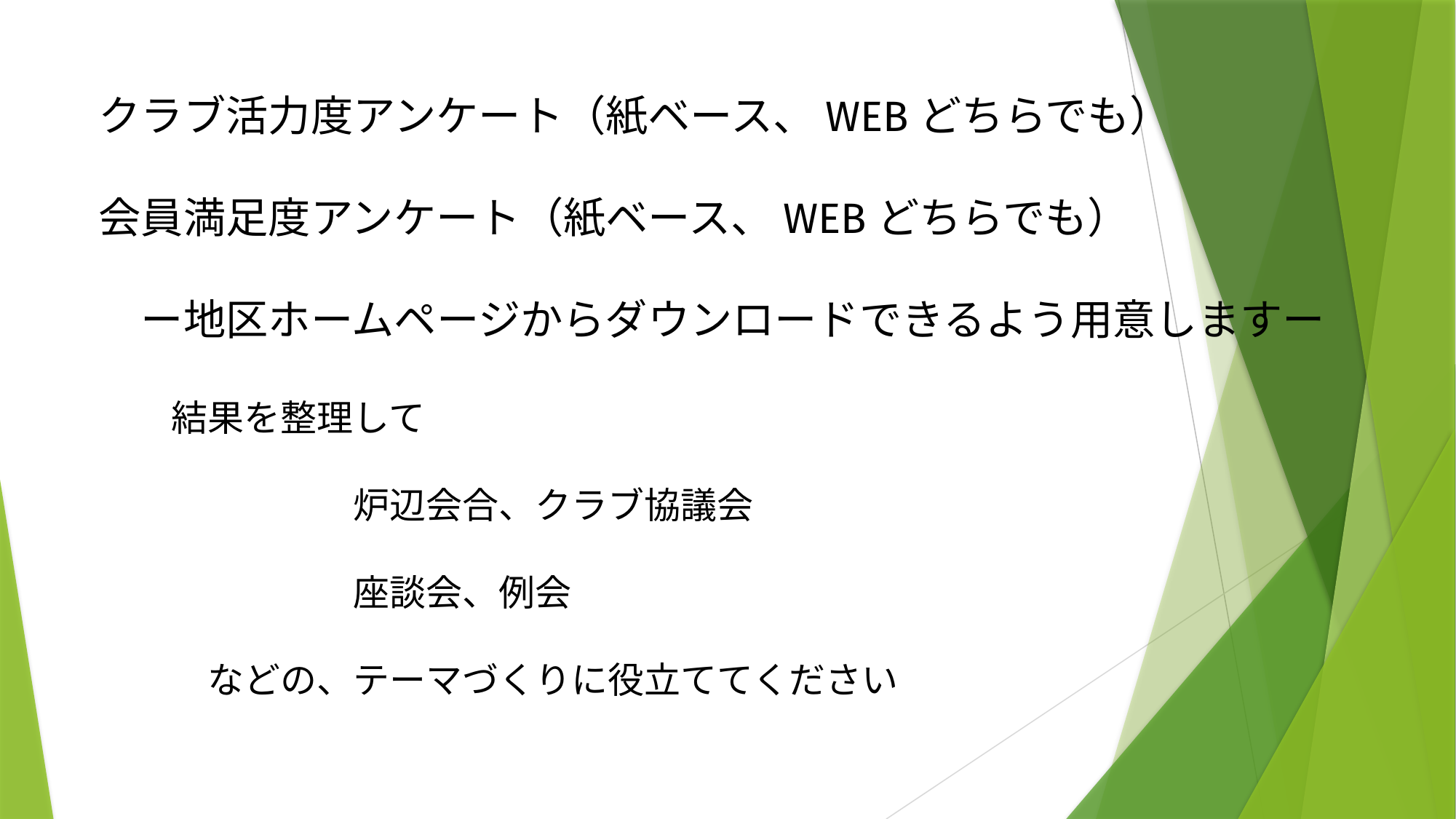

クラブ活力度アンケート（紙ベース、WEBどちらでも）

会員満足度アンケート（紙ベース、WEBどちらでも）

　ー地区ホームページからダウンロードできるよう用意しますー

　　結果を整理して

　　　　　　　炉辺会合、クラブ協議会

　　　　　　　座談会、例会

　　　などの、テーマづくりに役立ててください